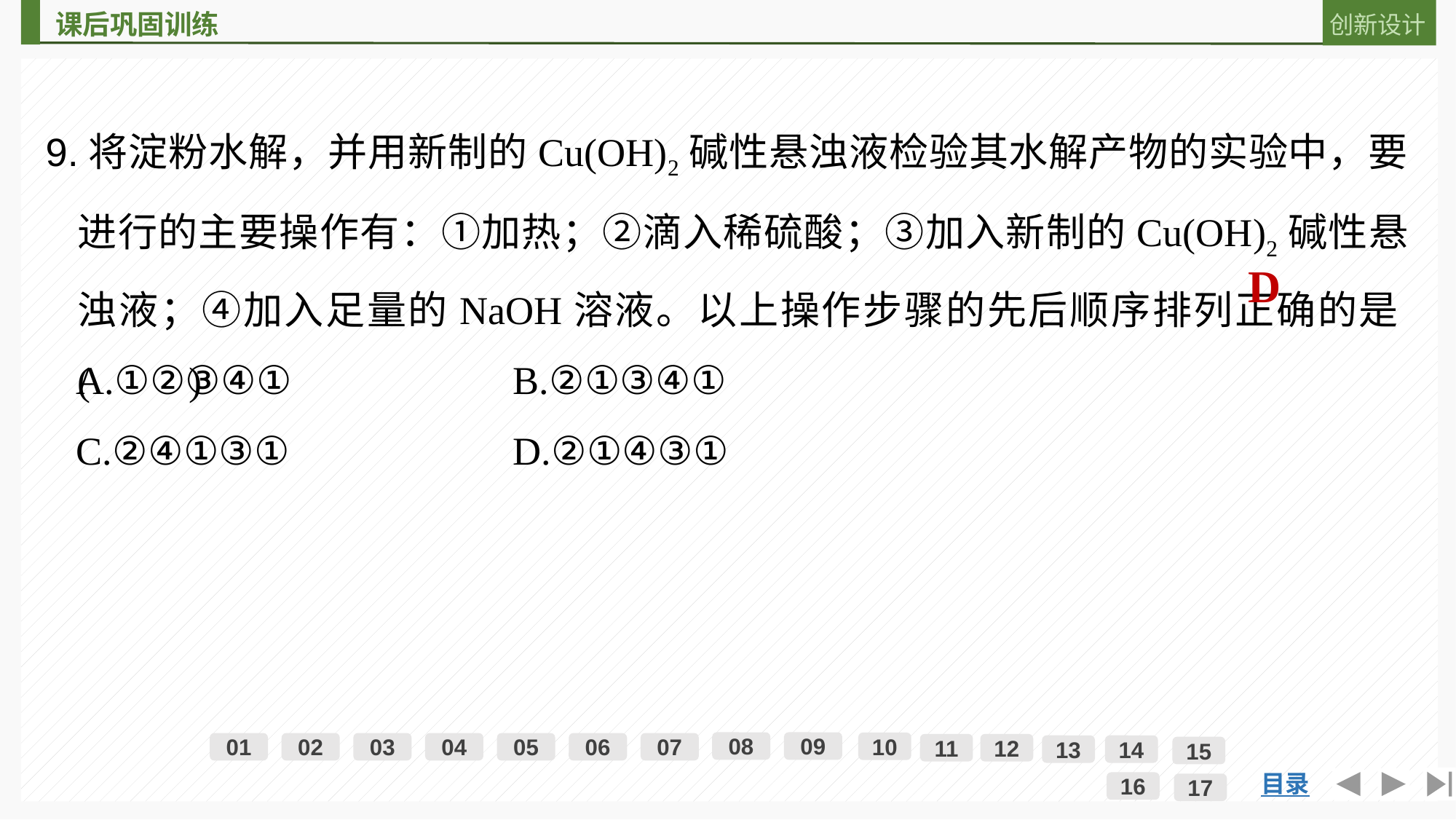

9.将淀粉水解，并用新制的Cu(OH)2碱性悬浊液检验其水解产物的实验中，要进行的主要操作有：①加热；②滴入稀硫酸；③加入新制的Cu(OH)2碱性悬浊液；④加入足量的NaOH溶液。以上操作步骤的先后顺序排列正确的是(　　)
D
A.①②③④①  			B.②①③④①
C.②④①③①  			D.②①④③①